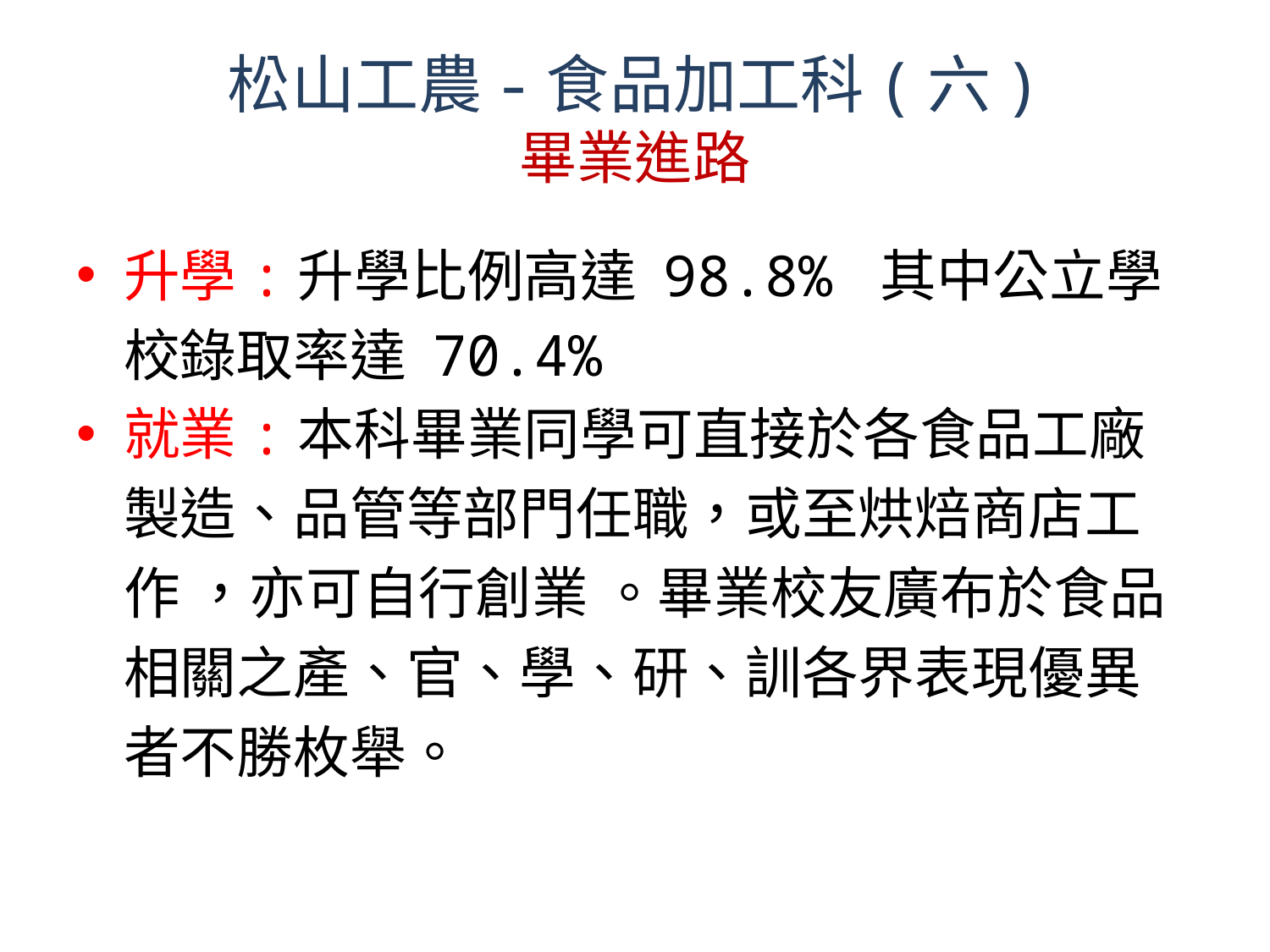

# 松山工農-食品加工科(六) 畢業進路
升學:升學比例高達 98.8% 其中公立學校錄取率達 70.4%
就業:本科畢業同學可直接於各食品工廠製造、品管等部門任職，或至烘焙商店工作 ，亦可自行創業 。畢業校友廣布於食品相關之產、官、學、研、訓各界表現優異者不勝枚舉。